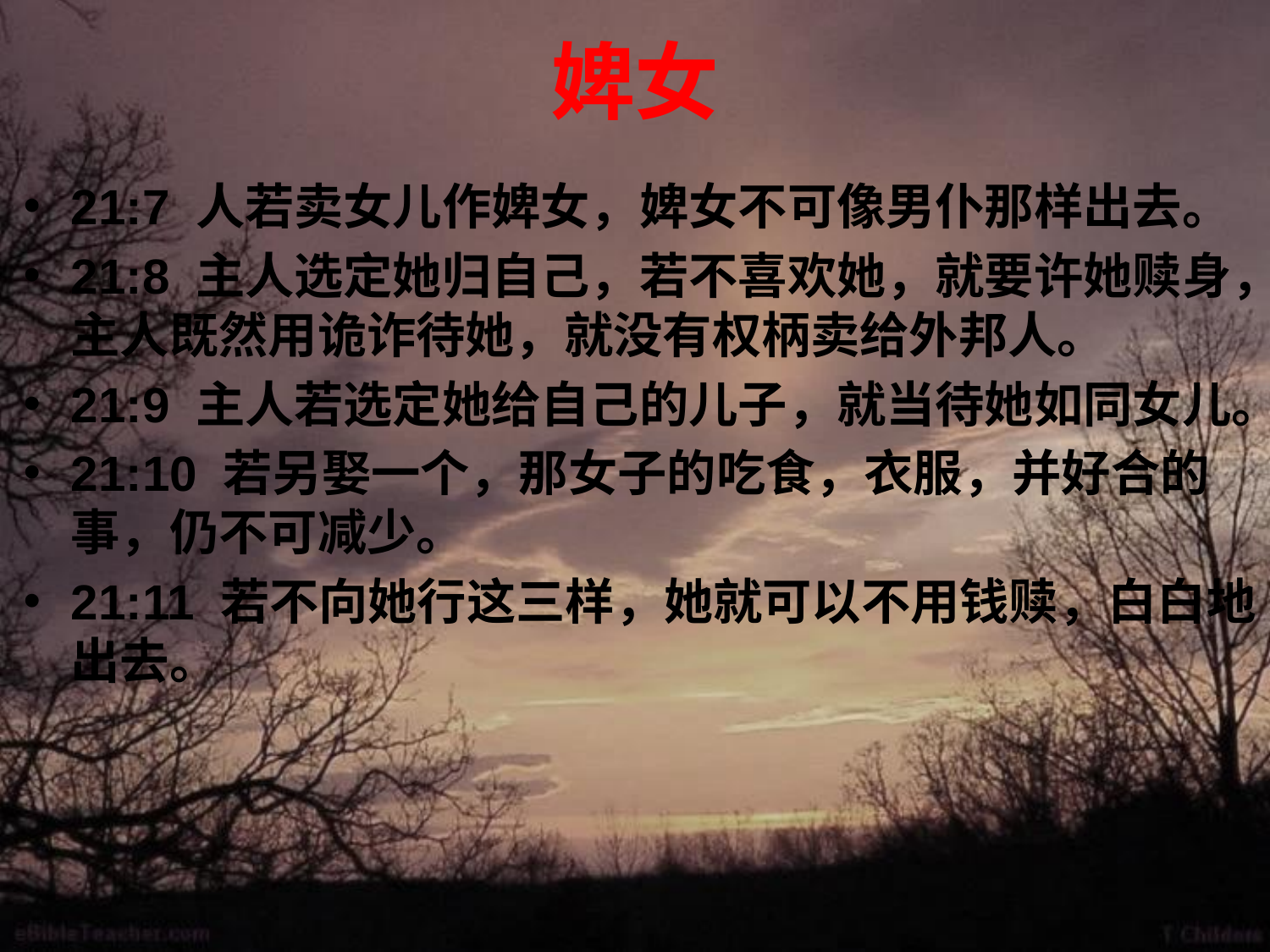

# 婢女
21:7 人若卖女儿作婢女，婢女不可像男仆那样出去。
21:8 主人选定她归自己，若不喜欢她，就要许她赎身，主人既然用诡诈待她，就没有权柄卖给外邦人。
21:9 主人若选定她给自己的儿子，就当待她如同女儿。
21:10 若另娶一个，那女子的吃食，衣服，并好合的事，仍不可减少。
21:11 若不向她行这三样，她就可以不用钱赎，白白地出去。